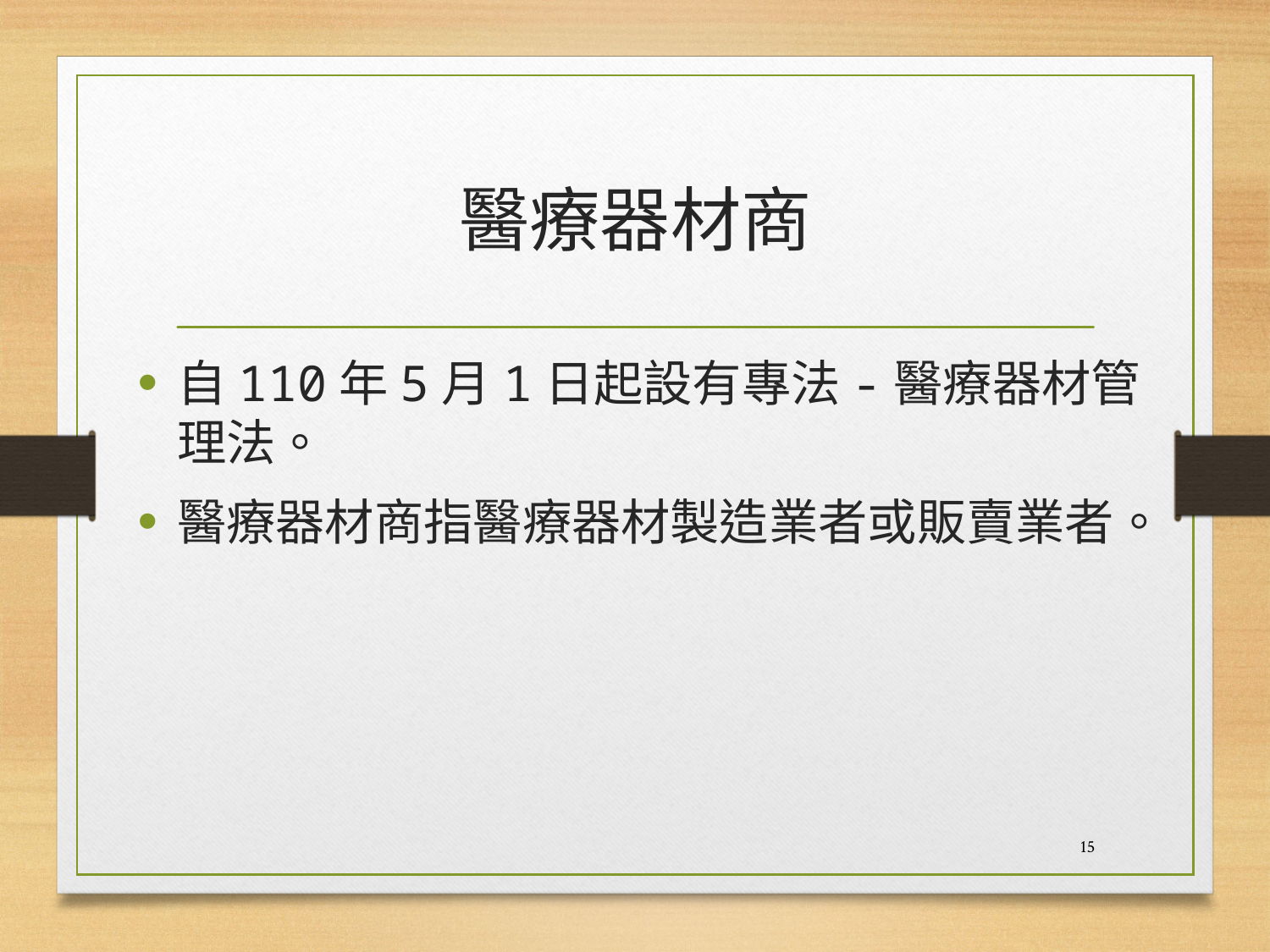

# 醫療器材商
自110年5月1日起設有專法-醫療器材管理法。
醫療器材商指醫療器材製造業者或販賣業者。

15